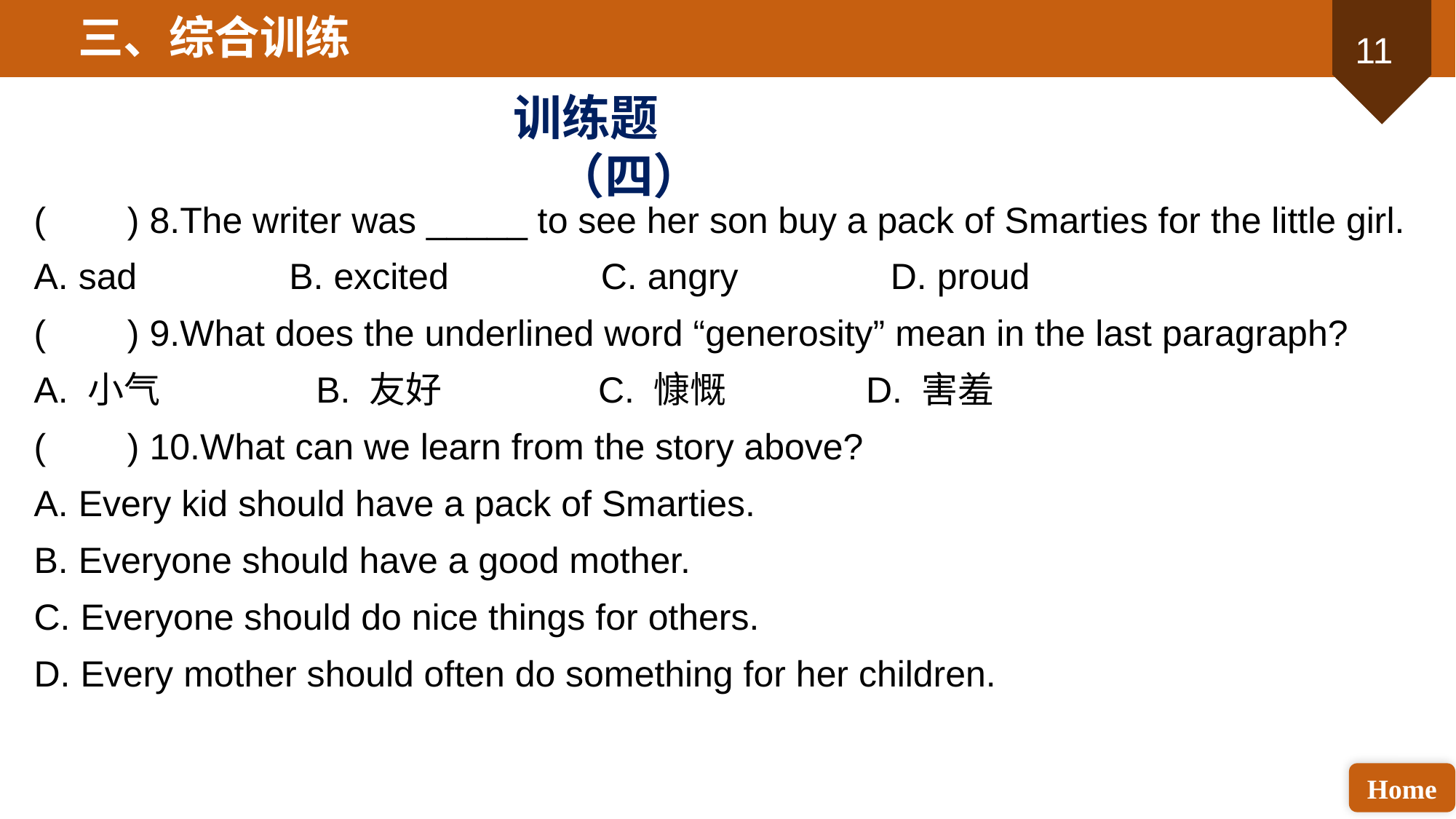

三、综合训练
训练题（四）
(        ) 8.The writer was _____ to see her son buy a pack of Smarties for the little girl.
A. sad               B. excited               C. angry               D. proud
(        ) 9.What does the underlined word “generosity” mean in the last paragraph?
A. 小气                  B. 友好                  C. 慷慨                D. 害羞
(        ) 10.What can we learn from the story above?
A. Every kid should have a pack of Smarties.
B. Everyone should have a good mother.
C. Everyone should do nice things for others.
D. Every mother should often do something for her children.